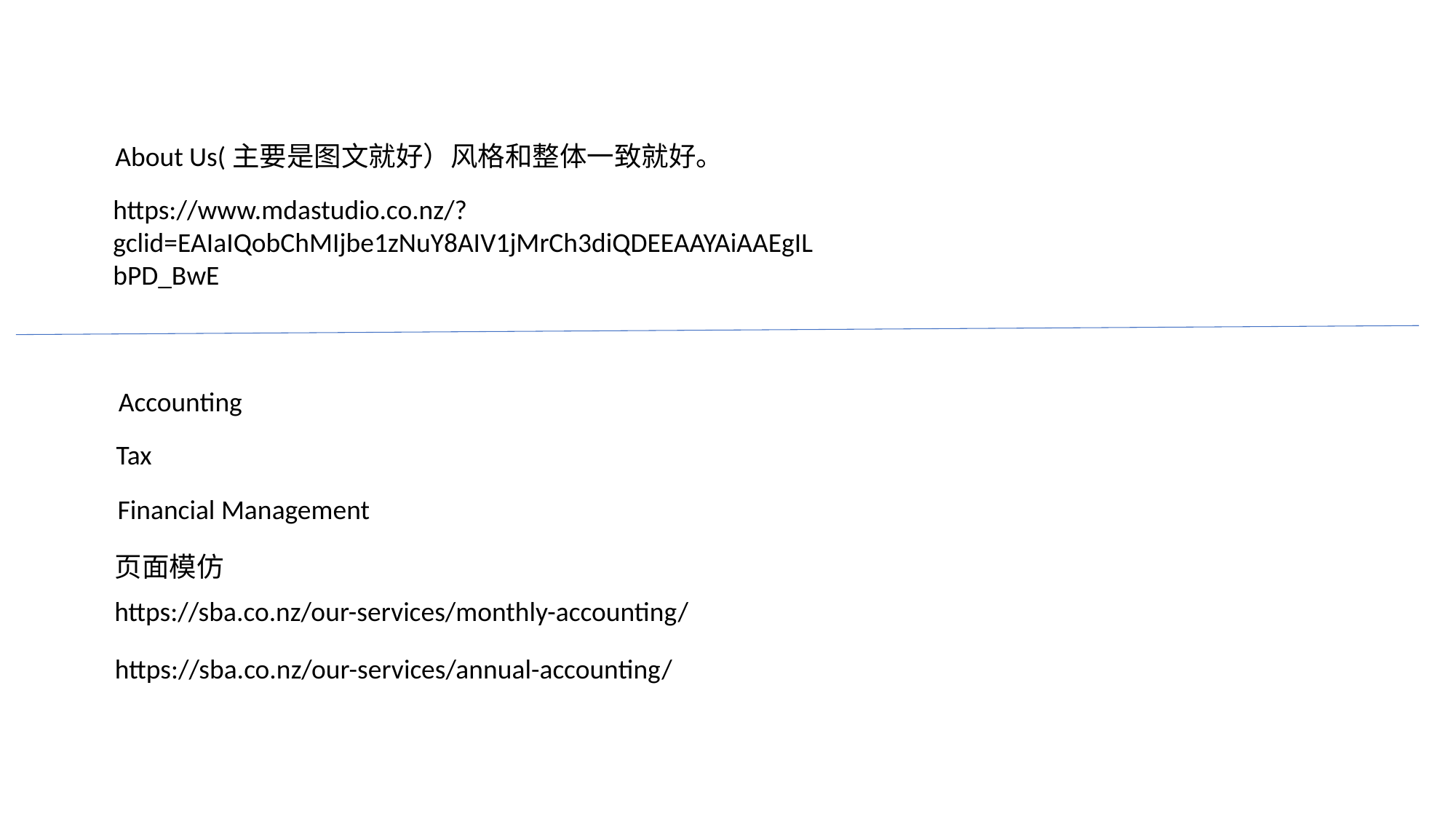

About Us(主要是图文就好）风格和整体一致就好。
https://www.mdastudio.co.nz/?gclid=EAIaIQobChMIjbe1zNuY8AIV1jMrCh3diQDEEAAYAiAAEgILbPD_BwE
Accounting
Tax
Financial Management
页面模仿
https://sba.co.nz/our-services/monthly-accounting/
https://sba.co.nz/our-services/annual-accounting/